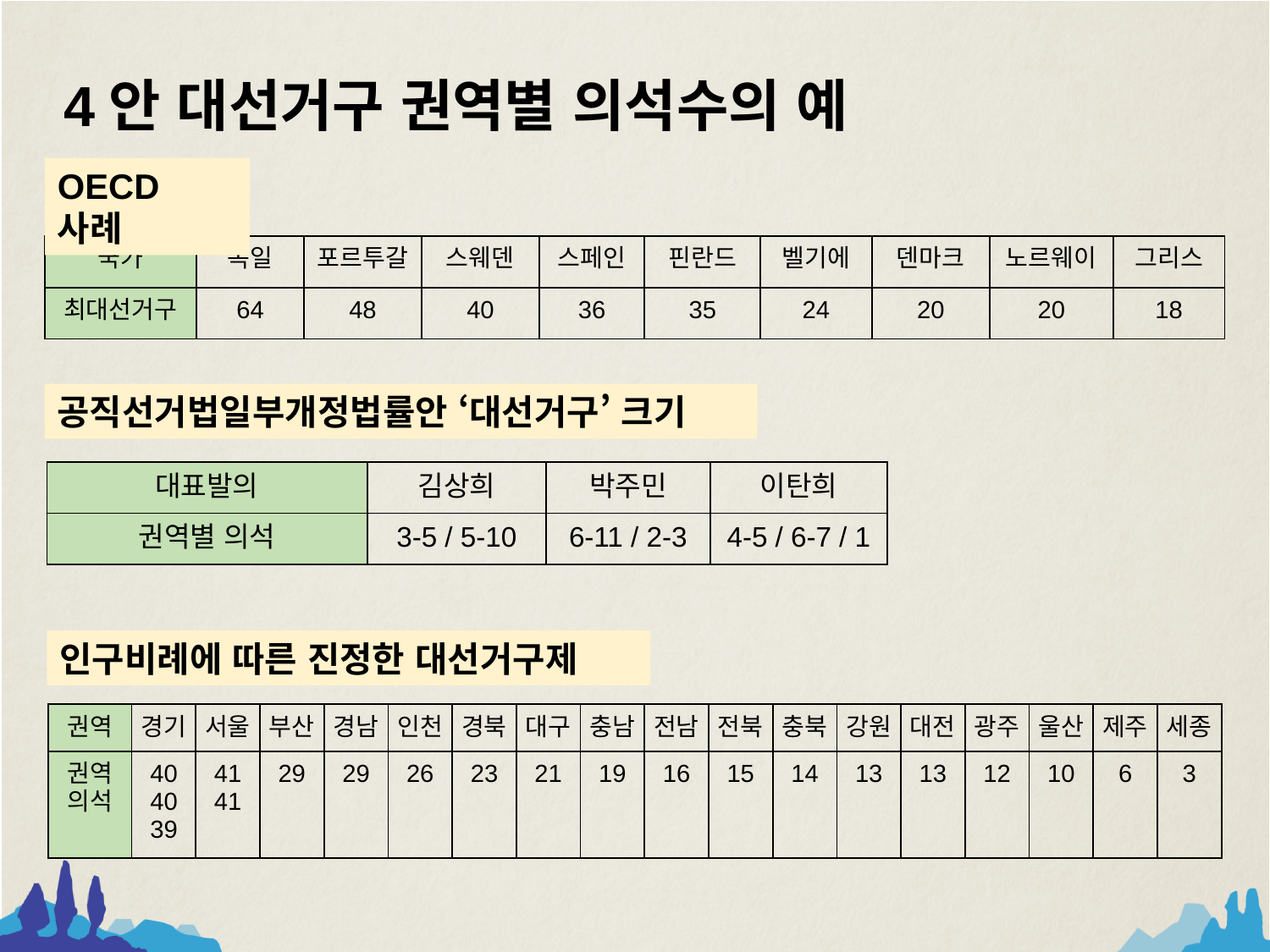

4안 대선거구 권역별 의석수의 예
OECD 사례
| 국가 | 독일 | 포르투갈 | 스웨덴 | 스페인 | 핀란드 | 벨기에 | 덴마크 | 노르웨이 | 그리스 |
| --- | --- | --- | --- | --- | --- | --- | --- | --- | --- |
| 최대선거구 | 64 | 48 | 40 | 36 | 35 | 24 | 20 | 20 | 18 |

공직선거법일부개정법률안 ‘대선거구’ 크기
| 대표발의 | 김상희 | 박주민 | 이탄희 |
| --- | --- | --- | --- |
| 권역별 의석 | 3-5 / 5-10 | 6-11 / 2-3 | 4-5 / 6-7 / 1 |
인구비례에 따른 진정한 대선거구제
| 권역 | 경기 | 서울 | 부산 | 경남 | 인천 | 경북 | 대구 | 충남 | 전남 | 전북 | 충북 | 강원 | 대전 | 광주 | 울산 | 제주 | 세종 |
| --- | --- | --- | --- | --- | --- | --- | --- | --- | --- | --- | --- | --- | --- | --- | --- | --- | --- |
| 권역 의석 | 40 40 39 | 41 41 | 29 | 29 | 26 | 23 | 21 | 19 | 16 | 15 | 14 | 13 | 13 | 12 | 10 | 6 | 3 |